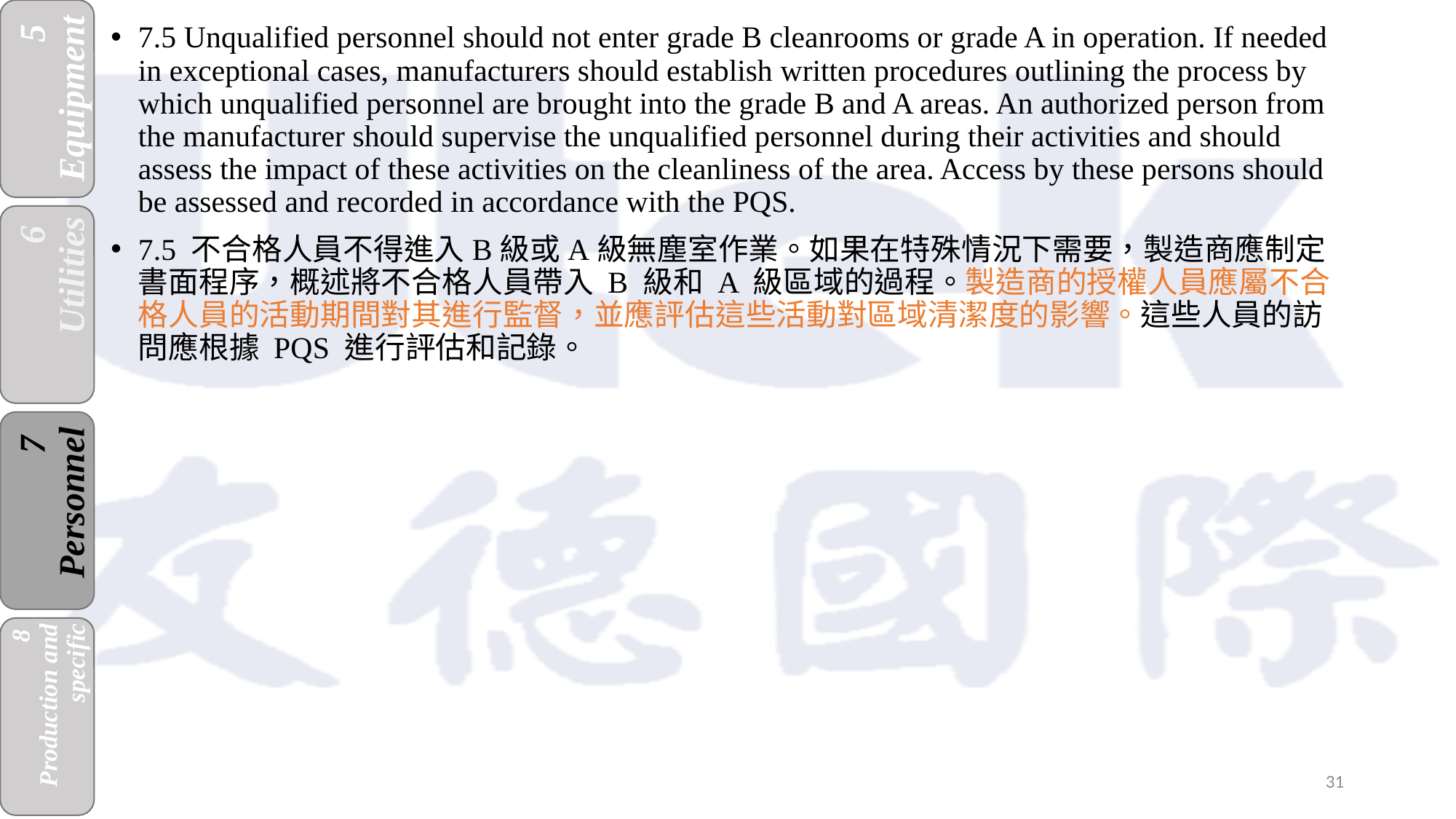

7.5 Unqualified personnel should not enter grade B cleanrooms or grade A in operation. If needed in exceptional cases, manufacturers should establish written procedures outlining the process by which unqualified personnel are brought into the grade B and A areas. An authorized person from the manufacturer should supervise the unqualified personnel during their activities and should assess the impact of these activities on the cleanliness of the area. Access by these persons should be assessed and recorded in accordance with the PQS.
7.5 不合格人員不得進入B級或A級無塵室作業。如果在特殊情況下需要，製造商應制定書面程序，概述將不合格人員帶入 B 級和 A 級區域的過程。製造商的授權人員應屬不合格人員的活動期間對其進行監督，並應評估這些活動對區域清潔度的影響。這些人員的訪問應根據 PQS 進行評估和記錄。

31